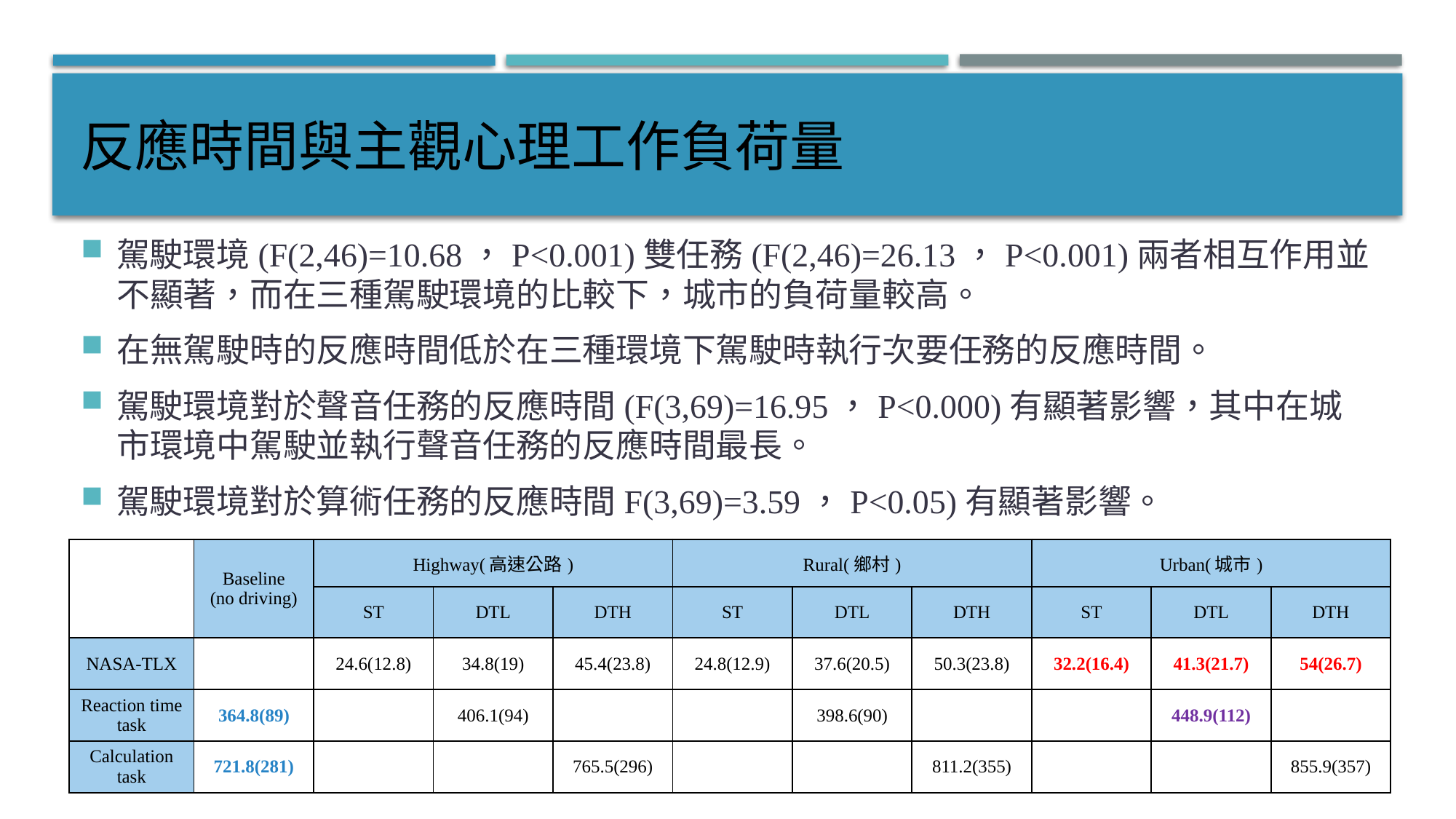

# 反應時間與主觀心理工作負荷量
駕駛環境(F(2,46)=10.68，P<0.001)雙任務(F(2,46)=26.13，P<0.001)兩者相互作用並不顯著，而在三種駕駛環境的比較下，城市的負荷量較高。
在無駕駛時的反應時間低於在三種環境下駕駛時執行次要任務的反應時間。
駕駛環境對於聲音任務的反應時間(F(3,69)=16.95，P<0.000)有顯著影響，其中在城市環境中駕駛並執行聲音任務的反應時間最長。
駕駛環境對於算術任務的反應時間F(3,69)=3.59，P<0.05)有顯著影響。
|  | Baseline (no driving) | Highway(高速公路) |  |  | Rural(鄉村) |  |  | Urban(城市) |  |  |
| --- | --- | --- | --- | --- | --- | --- | --- | --- | --- | --- |
|  |  | ST | DTL | DTH | ST | DTL | DTH | ST | DTL | DTH |
| NASA-TLX |  | 24.6(12.8) | 34.8(19) | 45.4(23.8) | 24.8(12.9) | 37.6(20.5) | 50.3(23.8) | 32.2(16.4) | 41.3(21.7) | 54(26.7) |
| Reaction time task | 364.8(89) |  | 406.1(94) |  |  | 398.6(90) |  |  | 448.9(112) |  |
| Calculation task | 721.8(281) |  |  | 765.5(296) |  |  | 811.2(355) |  |  | 855.9(357) |